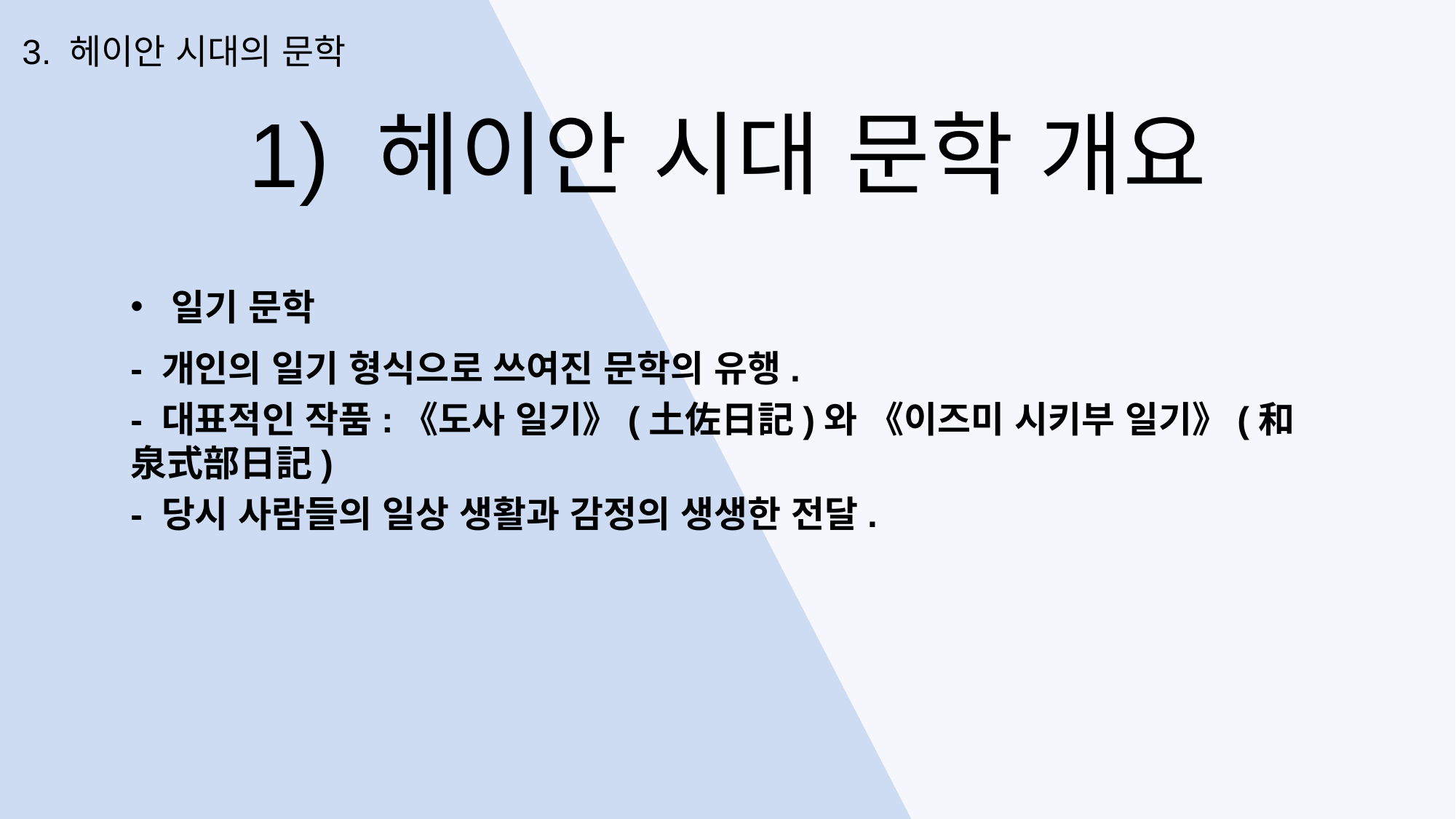

3. 헤이안 시대의 문학
1) 헤이안 시대 문학 개요
일기 문학

- 개인의 일기 형식으로 쓰여진 문학의 유행.
- 대표적인 작품:《도사 일기》(土佐日記)와 《이즈미 시키부 일기》(和泉式部日記)
- 당시 사람들의 일상 생활과 감정의 생생한 전달.